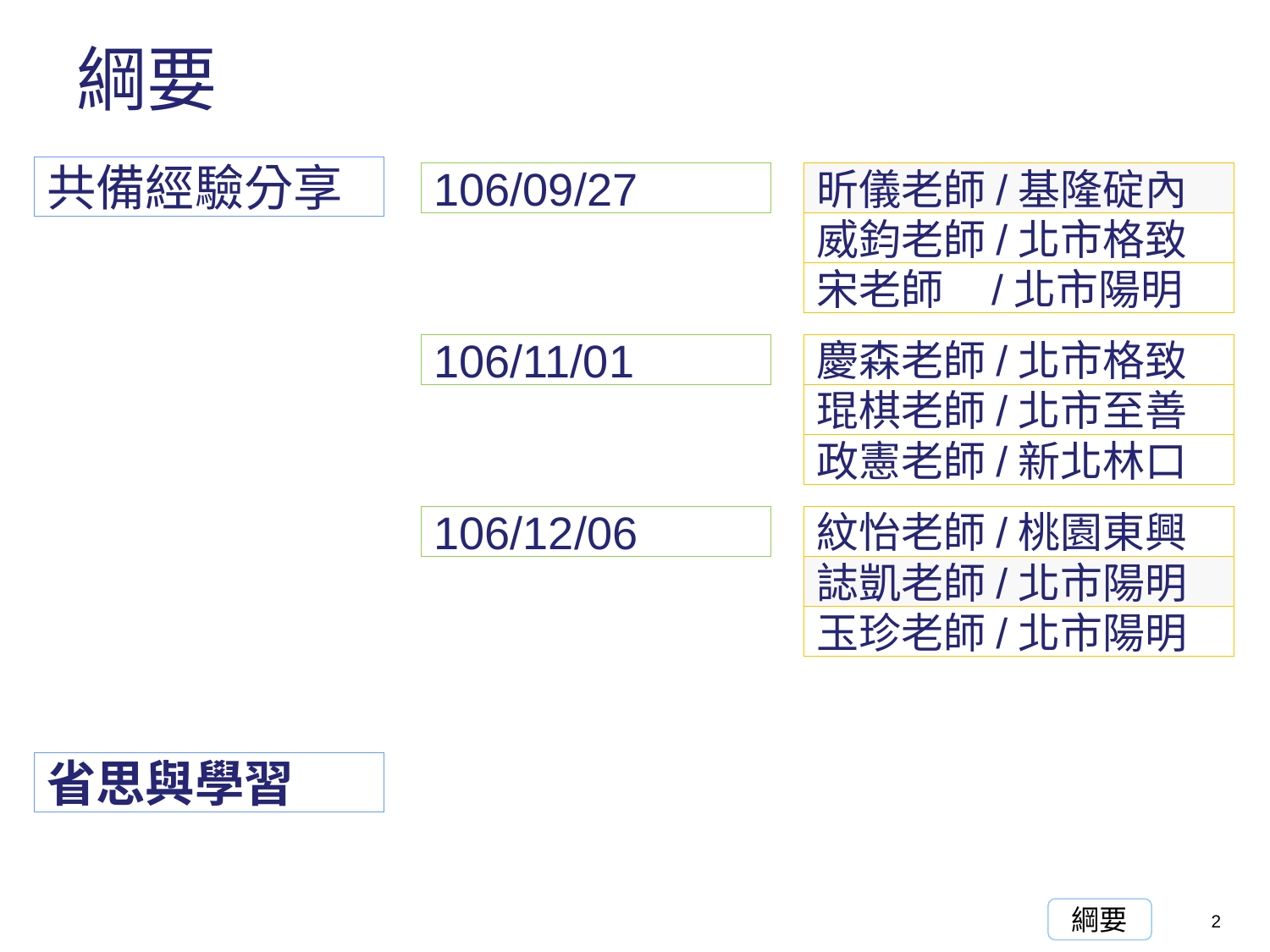

# 綱要
共備經驗分享
106/09/27
昕儀老師/基隆碇內
威鈞老師/北市格致
宋老師    /北市陽明
106/11/01
慶森老師/北市格致
琨棋老師/北市至善
政憲老師/新北林口
106/12/06
紋怡老師/桃園東興
誌凱老師/北市陽明
玉珍老師/北市陽明
省思與學習
2